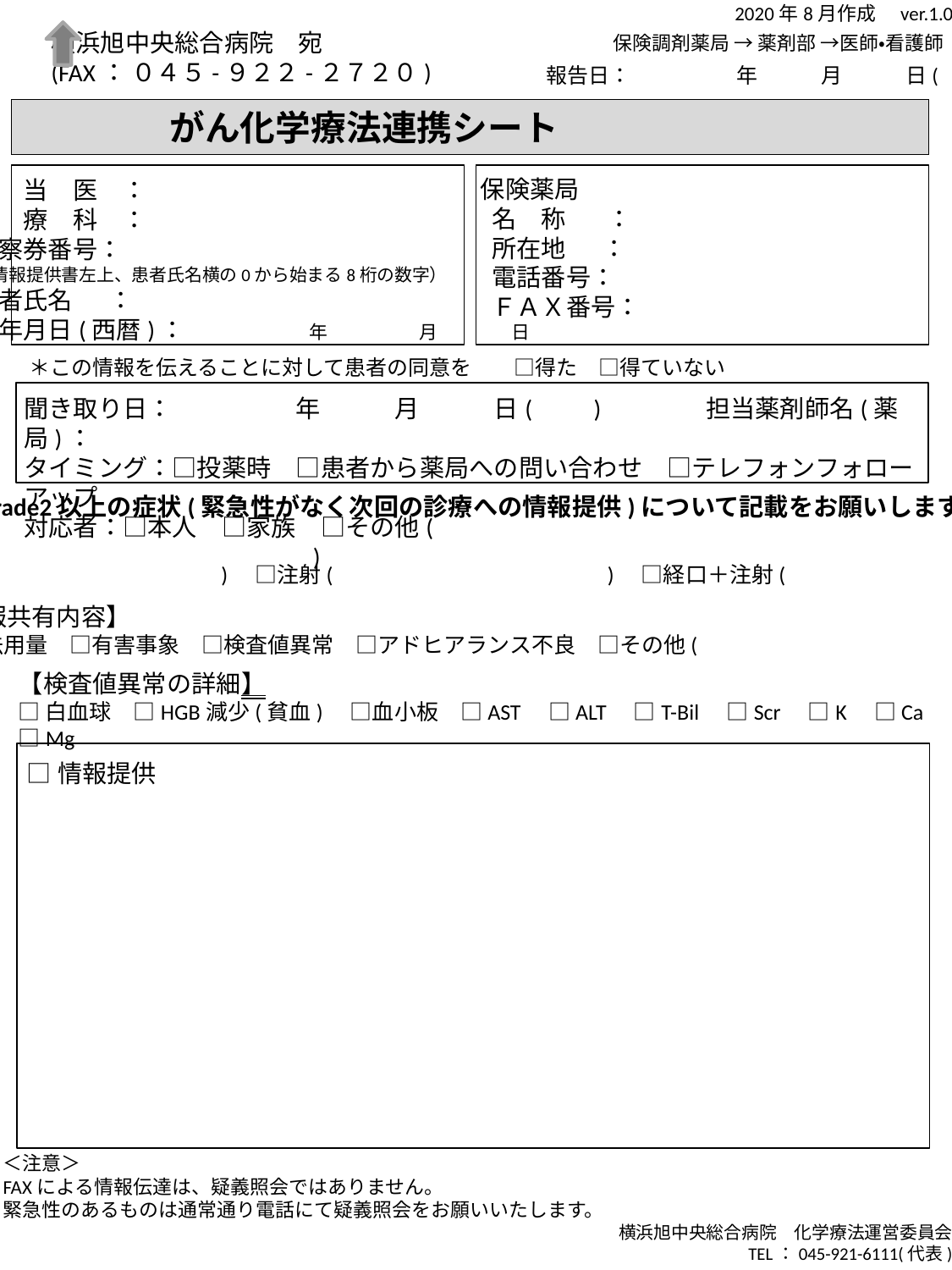

2020年8月作成　ver.1.0
横浜旭中央総合病院　宛
(FAX： ０４５-９２２-２７２０)
保険調剤薬局 → 薬剤部 →医師・看護師

報告日：　　　　　年　　　月　　　日(　　)
がん化学療法連携シート

保険薬局
 名　称　   ：
 所在地  　：
 電話番号：
 ＦＡＸ番号：
担　当　医　：
診　療　科　：
診察券番号：
（情報提供書左上、患者氏名横の0から始まる8桁の数字）
患者氏名　  ：
生年月日(西暦)：　　　　　年　　　　　月　　　　日
＊この情報を伝えることに対して患者の同意を　　□得た　□得ていない

聞き取り日：　　　　　年　　　月　　　日(　　)　　　　担当薬剤師名(薬局)：
タイミング：□投薬時　□患者から薬局への問い合わせ　□テレフォンフォローアップ
対応者：□本人　□家族　□その他(　　　　　　　　　　　　　　　　　　　　　　　　　　　　  　　)
Grade2以上の症状(緊急性がなく次回の診療への情報提供)について記載をお願いします。
【レジメン】
□経口(　　　　　　　　　　　　　)　□注射(　　　　　　　　　　　　)　□経口＋注射(　　　　　　　　　  　　　　　)
【情報共有内容】
□用法用量　□有害事象　□検査値異常　□アドヒアランス不良　□その他(　　　　　　　　　　　　　　)
【検査値異常の詳細】
□白血球　□HGB減少(貧血)　□血小板　□AST　□ALT　□T-Bil　□Scr　□K　□Ca　□Na　□Mg

□情報提供
＜注意＞
FAXによる情報伝達は、疑義照会ではありません。
緊急性のあるものは通常通り電話にて疑義照会をお願いいたします。
　　　横浜旭中央総合病院　化学療法運営委員会
TEL：045-921-6111(代表)